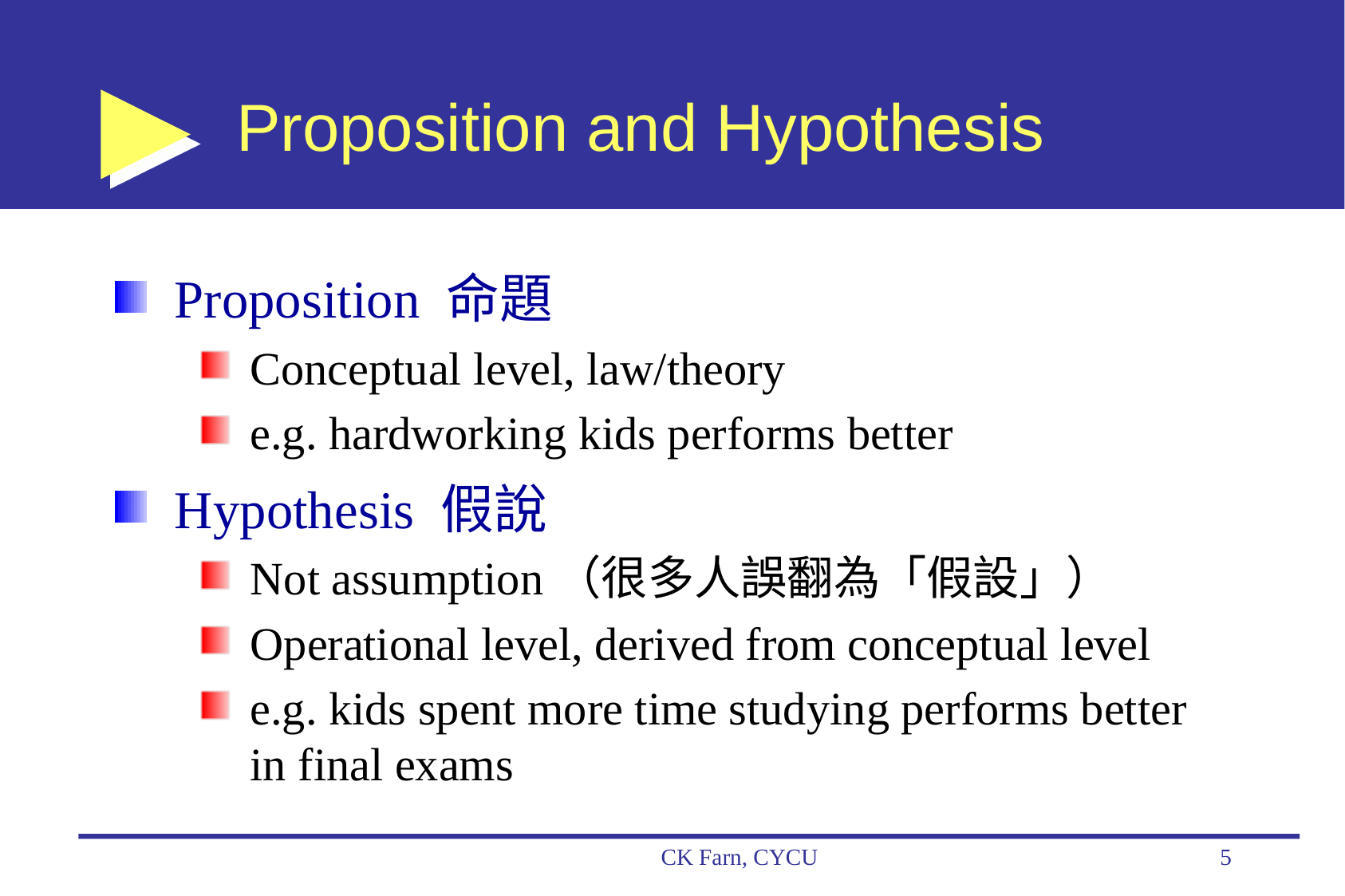

# Proposition and Hypothesis
Proposition 命題
Conceptual level, law/theory
e.g. hardworking kids performs better
Hypothesis 假說
Not assumption（很多人誤翻為「假設」）
Operational level, derived from conceptual level
e.g. kids spent more time studying performs better in final exams
CK Farn, CYCU
5